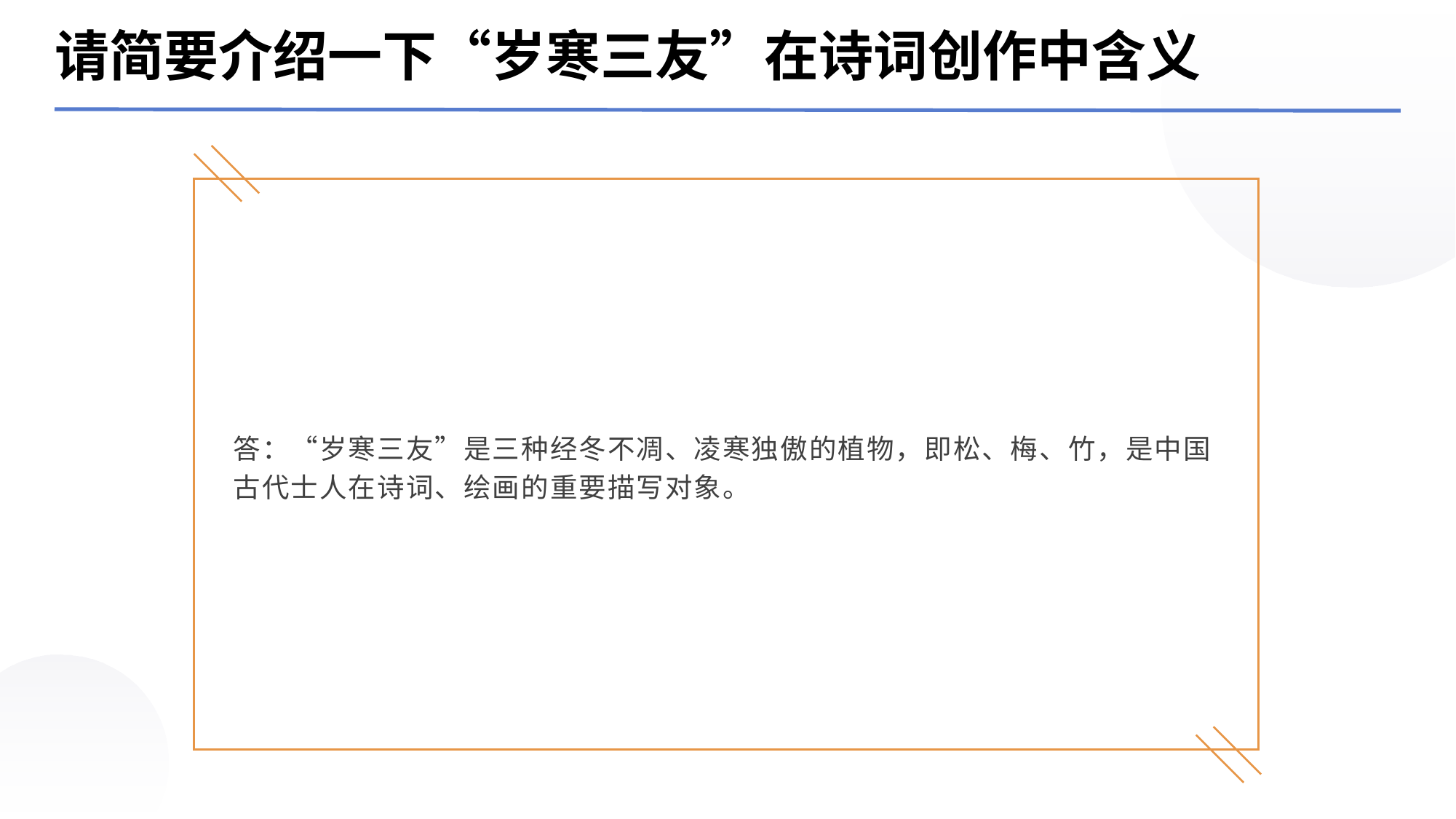

请简要介绍一下“岁寒三友”在诗词创作中含义

答：“岁寒三友”是三种经冬不凋、凌寒独傲的植物，即松、梅、竹，是中国古代士人在诗词、绘画的重要描写对象。